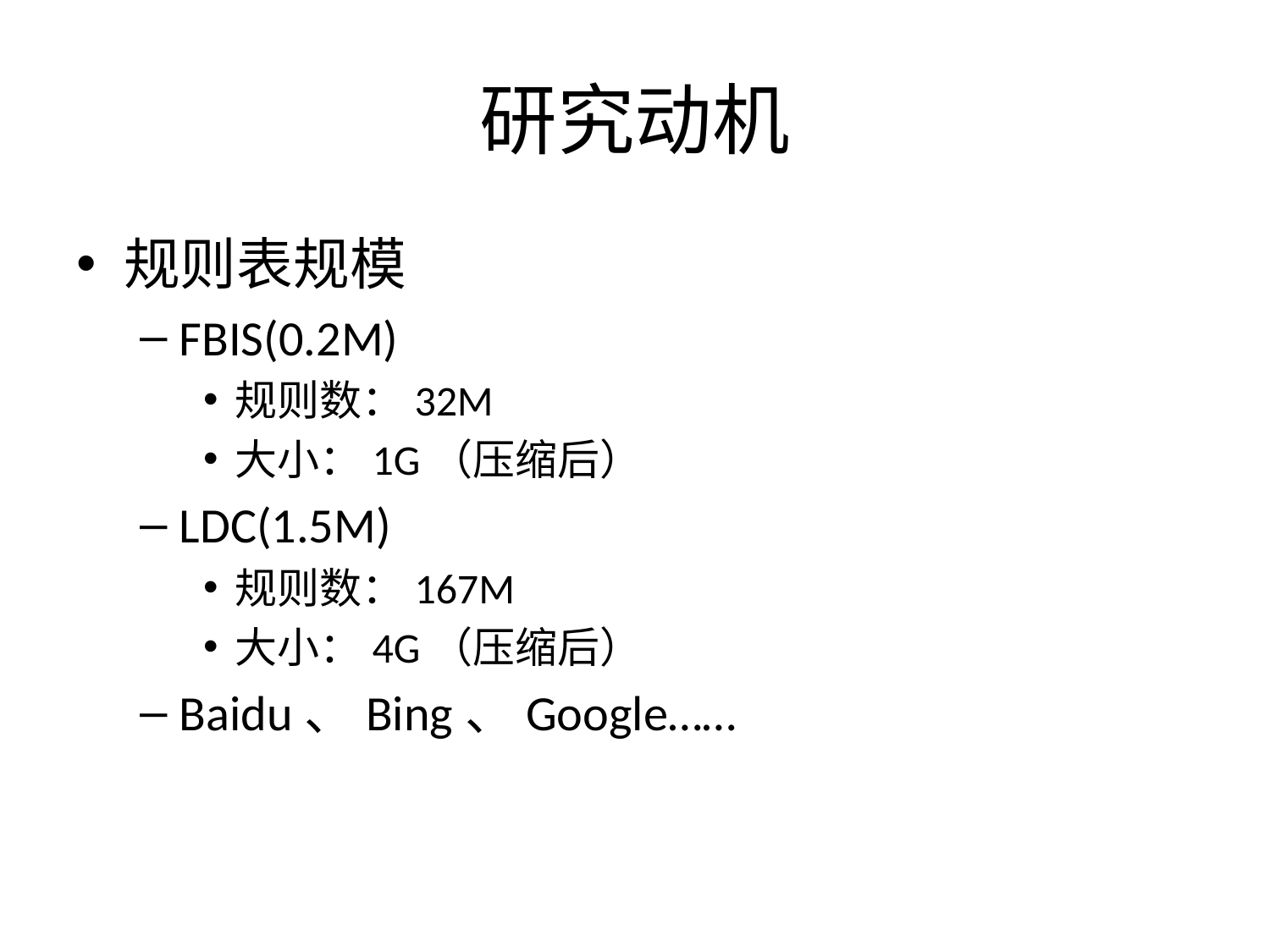

# 研究动机
规则表规模
FBIS(0.2M)
规则数：32M
大小：1G（压缩后）
LDC(1.5M)
规则数：167M
大小：4G（压缩后）
Baidu、Bing、Google……